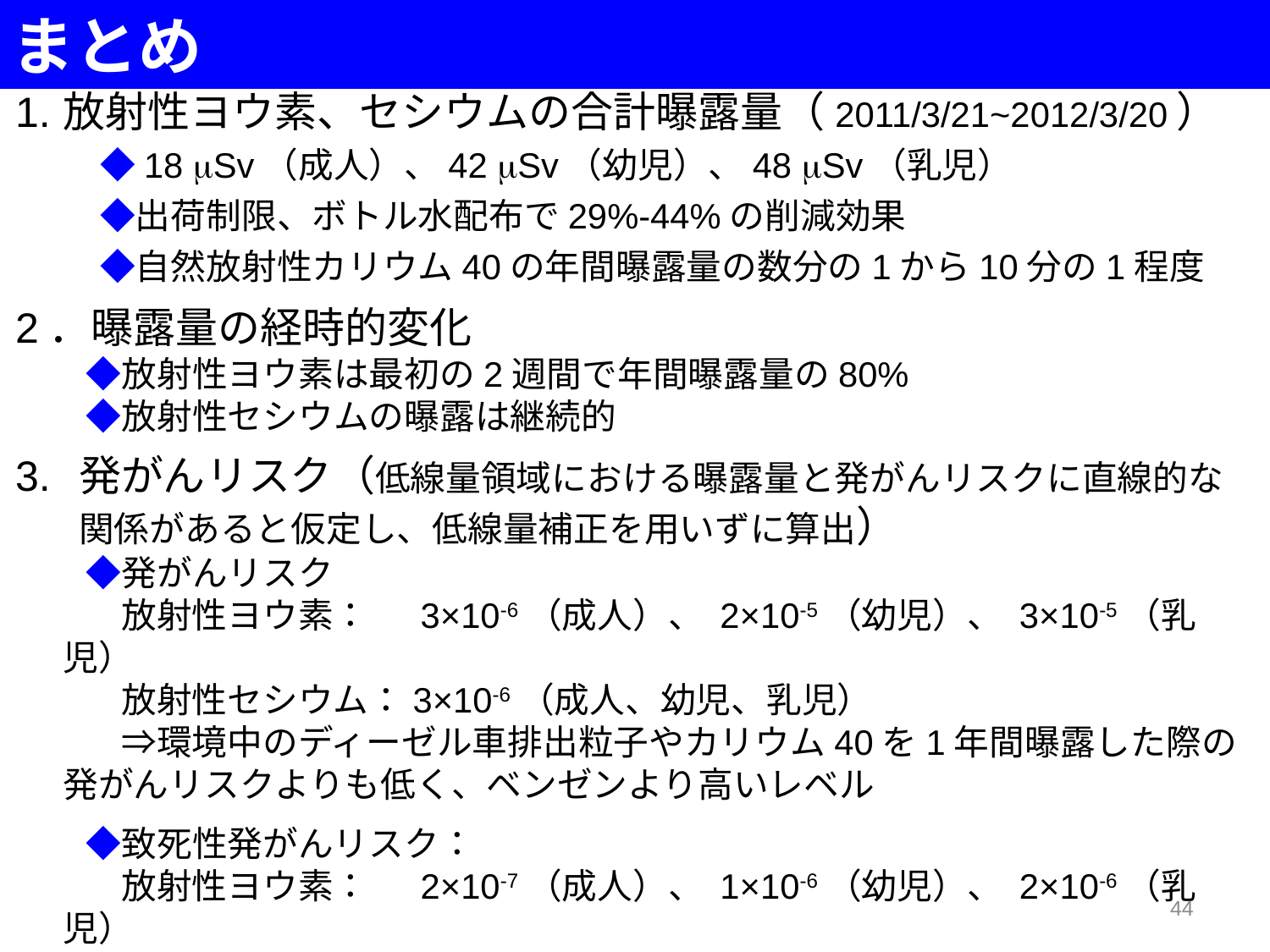

まとめ
放射性ヨウ素、セシウムの合計曝露量（2011/3/21~2012/3/20）
　　◆18 μSv（成人）、42 μSv（幼児）、48 μSv（乳児）
　　◆出荷制限、ボトル水配布で29%-44%の削減効果
　　◆自然放射性カリウム40の年間曝露量の数分の1から10分の1程度

2．曝露量の経時的変化
　　◆放射性ヨウ素は最初の2週間で年間曝露量の80%
　　◆放射性セシウムの曝露は継続的

発がんリスク（低線量領域における曝露量と発がんリスクに直線的な関係があると仮定し、低線量補正を用いずに算出）
　　◆発がんリスク
　　　放射性ヨウ素：　 3×10-6（成人）、 2×10-5（幼児）、 3×10-5（乳児）
　　　放射性セシウム：3×10-6（成人、幼児、乳児）
　　　⇒環境中のディーゼル車排出粒子やカリウム40を1年間曝露した際の発がんリスクよりも低く、ベンゼンより高いレベル

　　◆致死性発がんリスク：
　　　放射性ヨウ素：　 2×10-7（成人）、 1×10-6（幼児）、 2×10-6（乳児）
　　　放射性セシウム：8×10-7（成人、幼児、乳児）
　　　⇒交通事故による年間死亡率より1けた以上小さいレベル
44